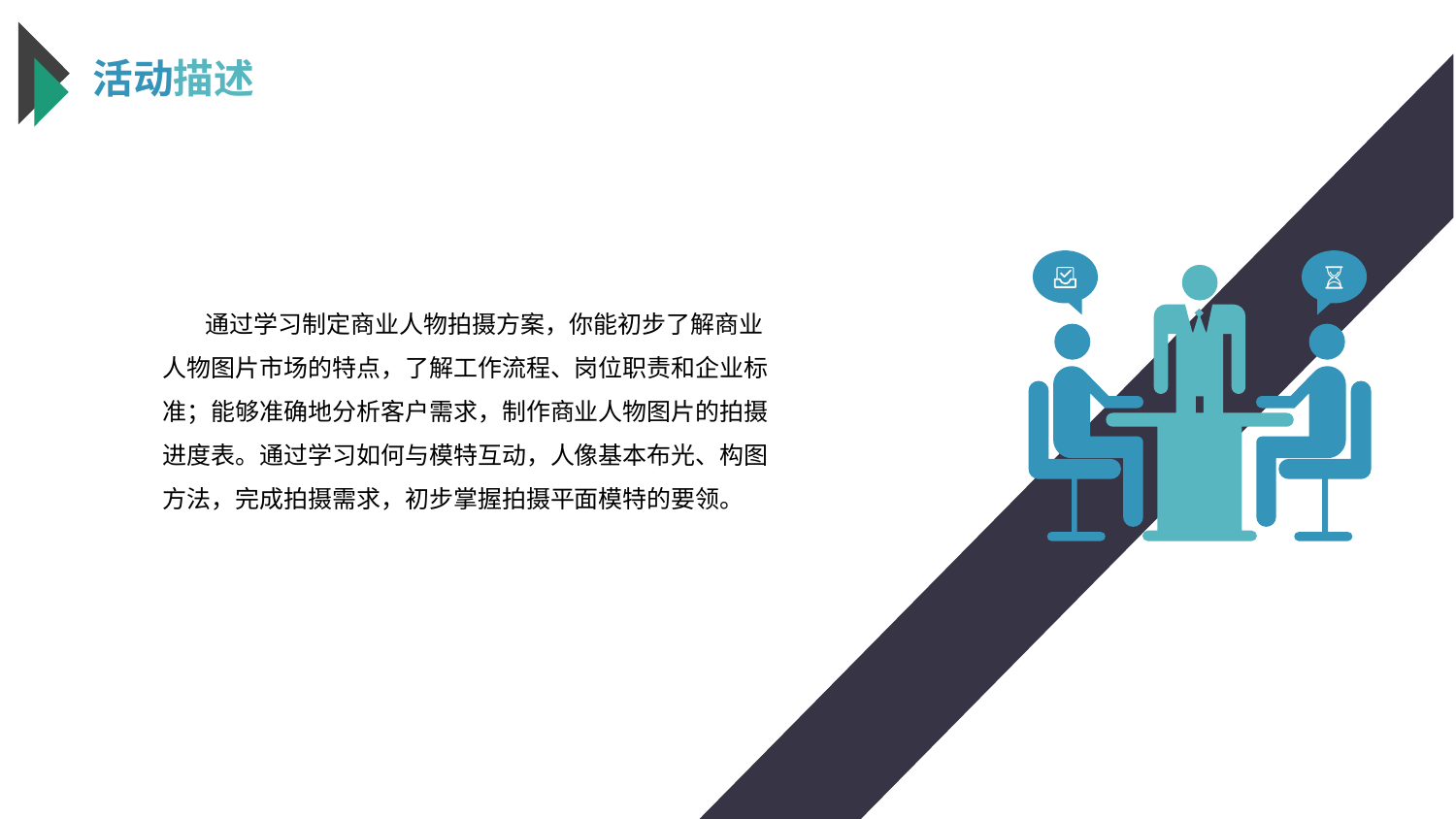

活动描述

       通过学习制定商业人物拍摄方案，你能初步了解商业人物图片市场的特点，了解工作流程、岗位职责和企业标准；能够准确地分析客户需求，制作商业人物图片的拍摄进度表。通过学习如何与模特互动，人像基本布光、构图方法，完成拍摄需求，初步掌握拍摄平面模特的要领。